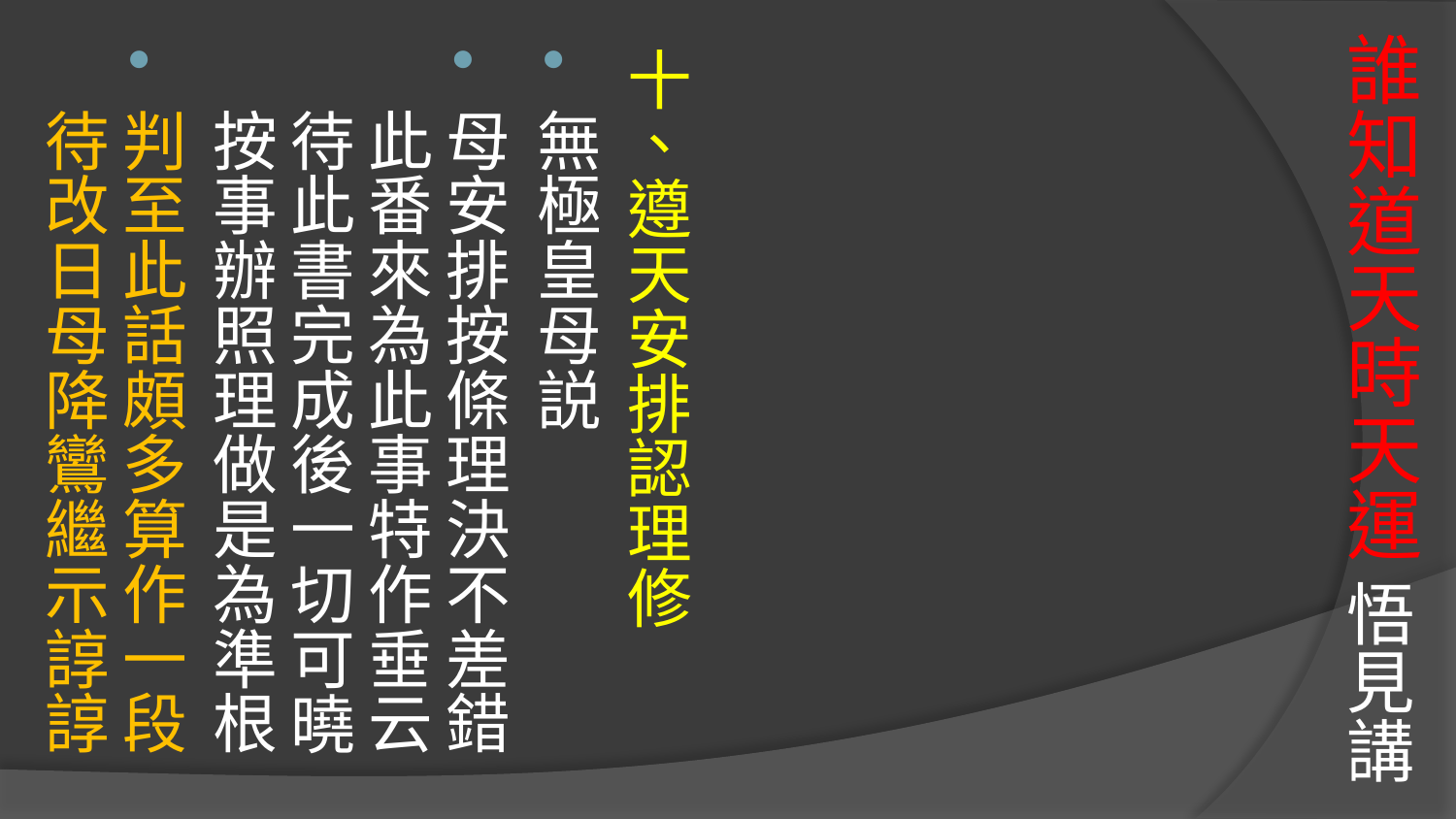

# 誰知道天時天運 悟見講
十、遵天安排認理修
無極皇母説
母安排按條理決不差錯
此番來為此事特作垂云
待此書完成後一切可曉
按事辦照理做是為準根
判至此話頗多算作一段 
待改日母降鸞繼示諄諄